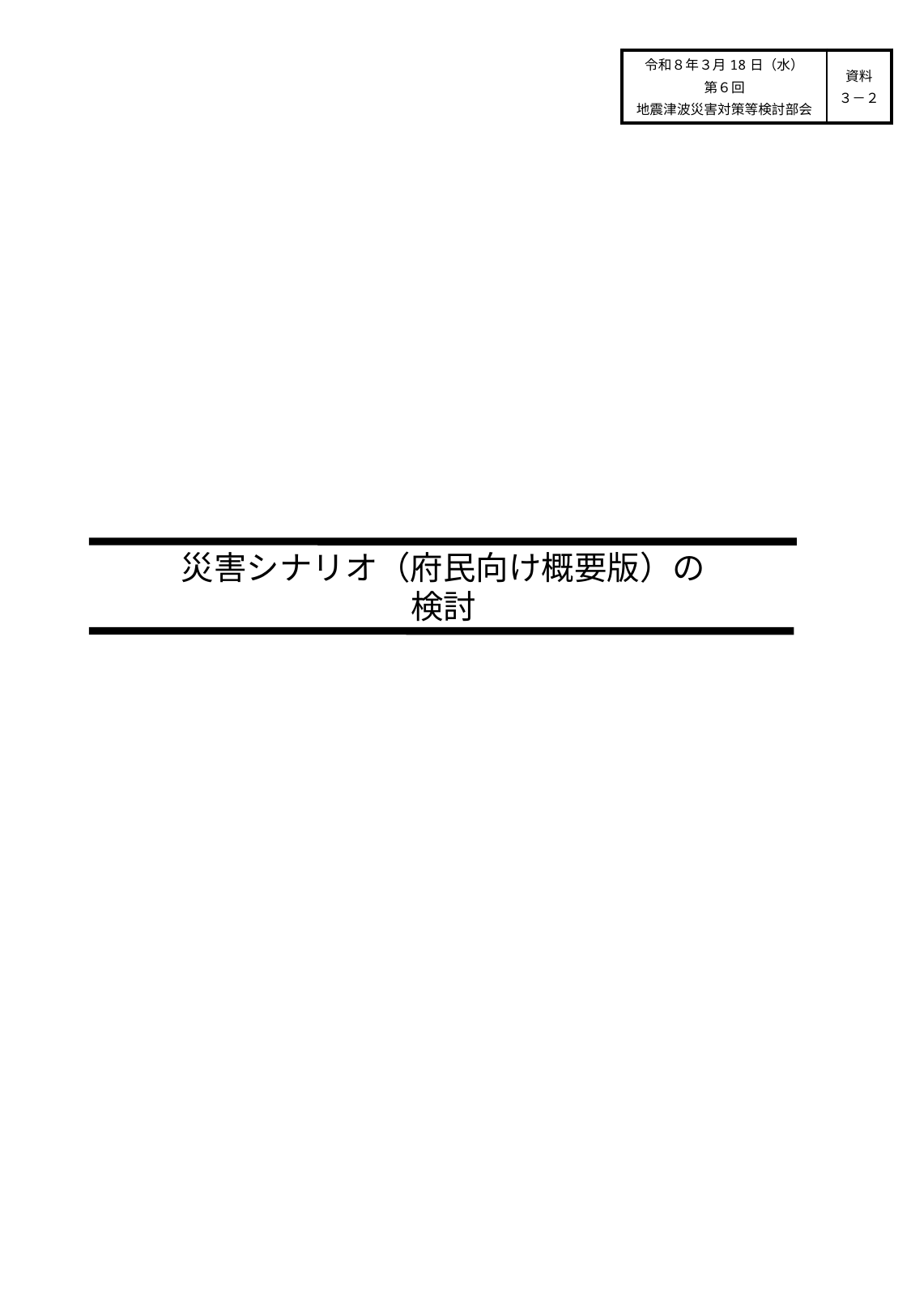

| 令和８年３月18日（水） 第６回 地震津波災害対策等検討部会 | 資料 ３－２ |
| --- | --- |

災害シナリオ（府民向け概要版）の検討